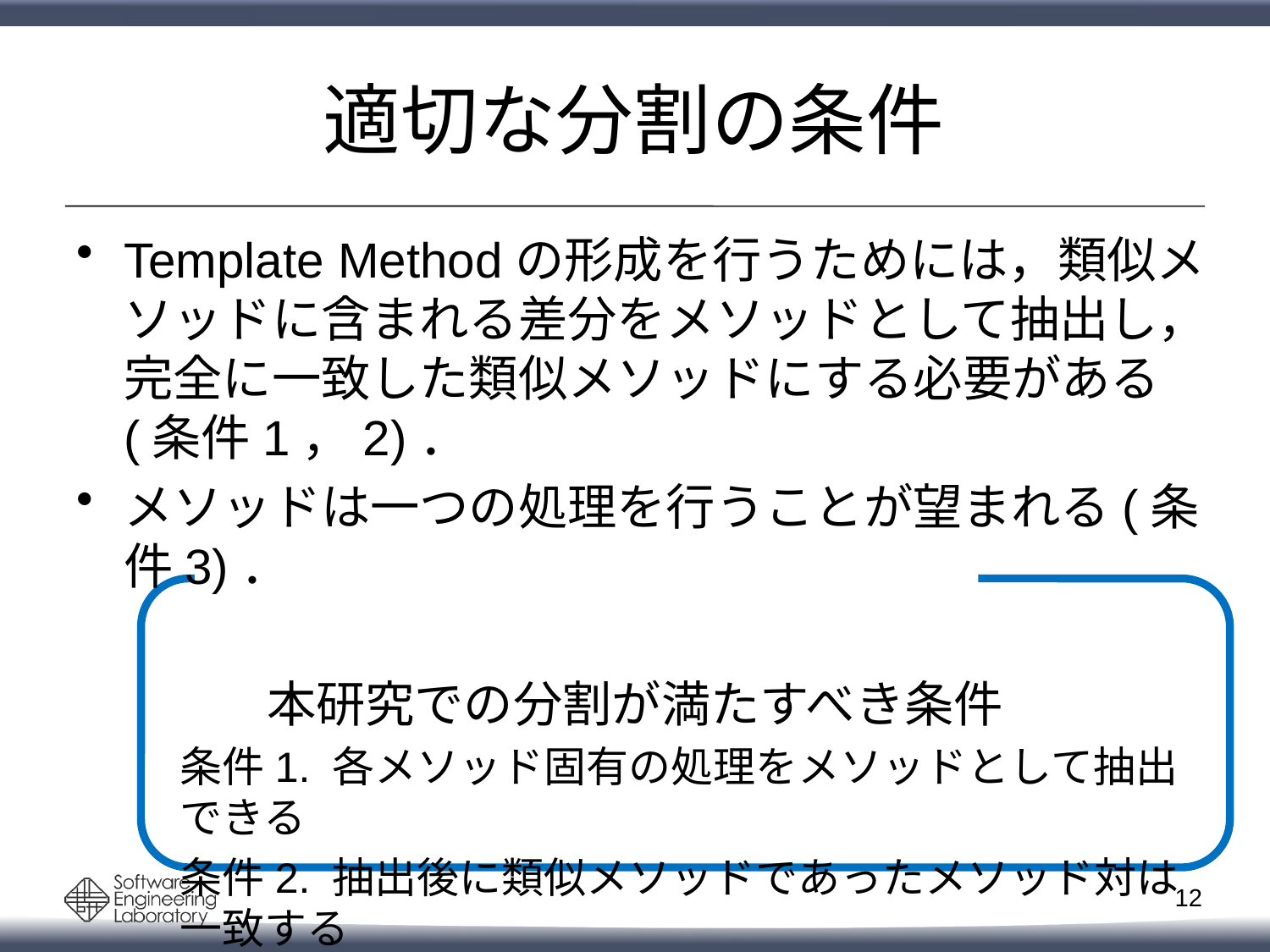

# 適切な分割の条件
Template Methodの形成を行うためには，類似メソッドに含まれる差分をメソッドとして抽出し，完全に一致した類似メソッドにする必要がある(条件1，2)．
メソッドは一つの処理を行うことが望まれる(条件3)．

	本研究での分割が満たすべき条件
条件1. 各メソッド固有の処理をメソッドとして抽出できる
条件2. 抽出後に類似メソッドであったメソッド対は一致する
条件3. 利用者から見たときに，抽出メソッドが意味的な
　　　　　まとまりを持つ

12